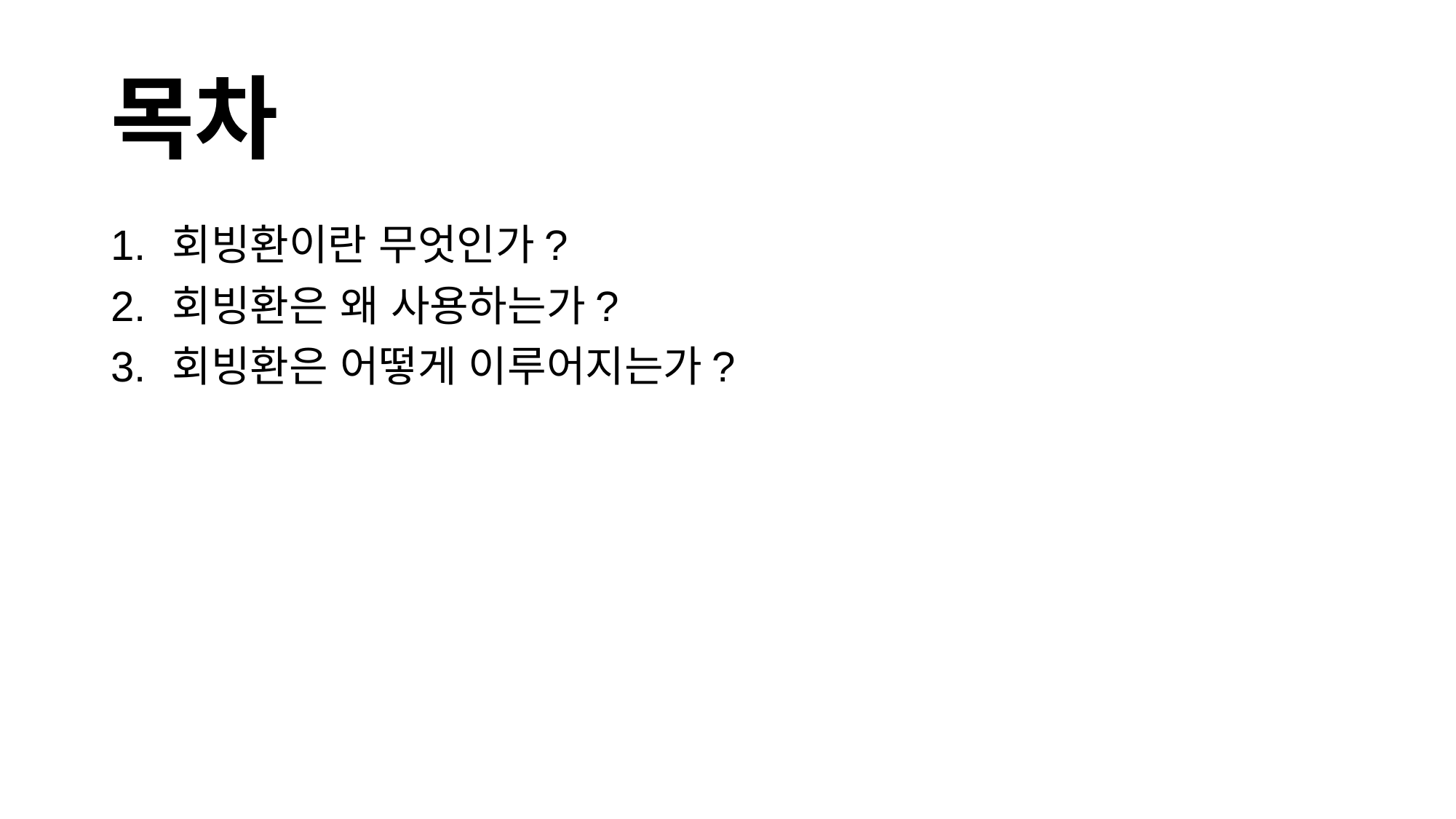

# 목차
회빙환이란 무엇인가?
회빙환은 왜 사용하는가?
회빙환은 어떻게 이루어지는가?